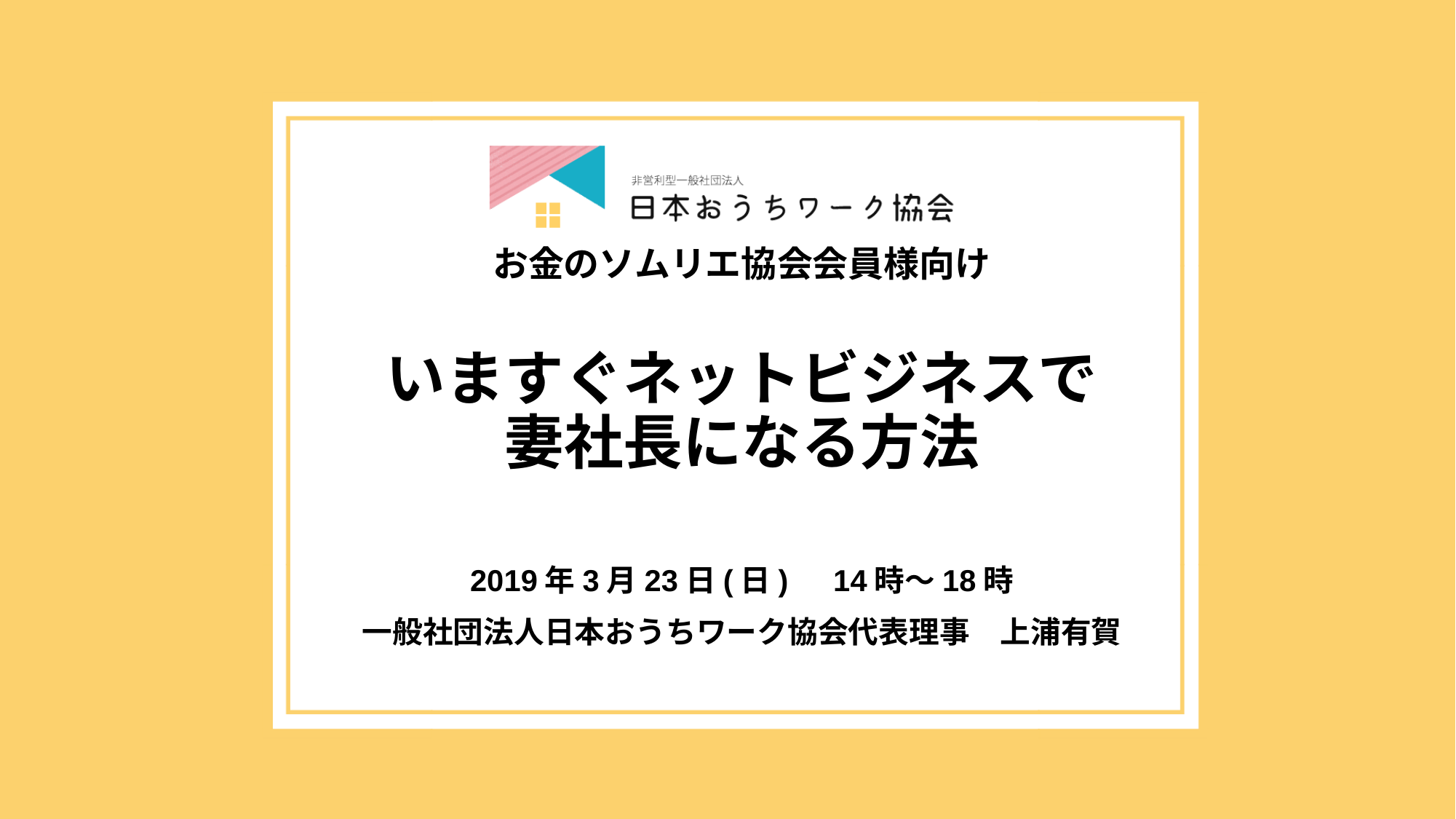

# お金のソムリエ協会会員様向け いますぐネットビジネスで 妻社長になる方法
2019年3月23日(日)　14時～18時
一般社団法人日本おうちワーク協会代表理事　上浦有賀